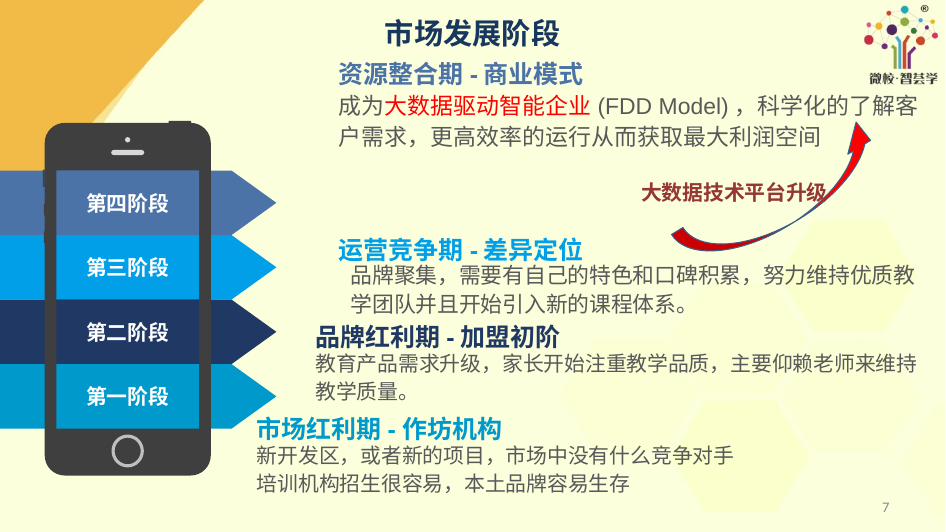

市场发展阶段
资源整合期-商业模式
成为大数据驱动智能企业(FDD Model)，科学化的了解客户需求，更高效率的运行从而获取最大利润空间

大数据技术平台升级

第四阶段
第三阶段
第二阶段
第一阶段

运营竞争期-差异定位
品牌聚集，需要有自己的特色和口碑积累，努力维持优质教学团队并且开始引入新的课程体系。
品牌红利期-加盟初阶
教育产品需求升级，家长开始注重教学品质，主要仰赖老师来维持教学质量。
市场红利期-作坊机构
新开发区，或者新的项目，市场中没有什么竞争对手
培训机构招生很容易，本土品牌容易生存
7